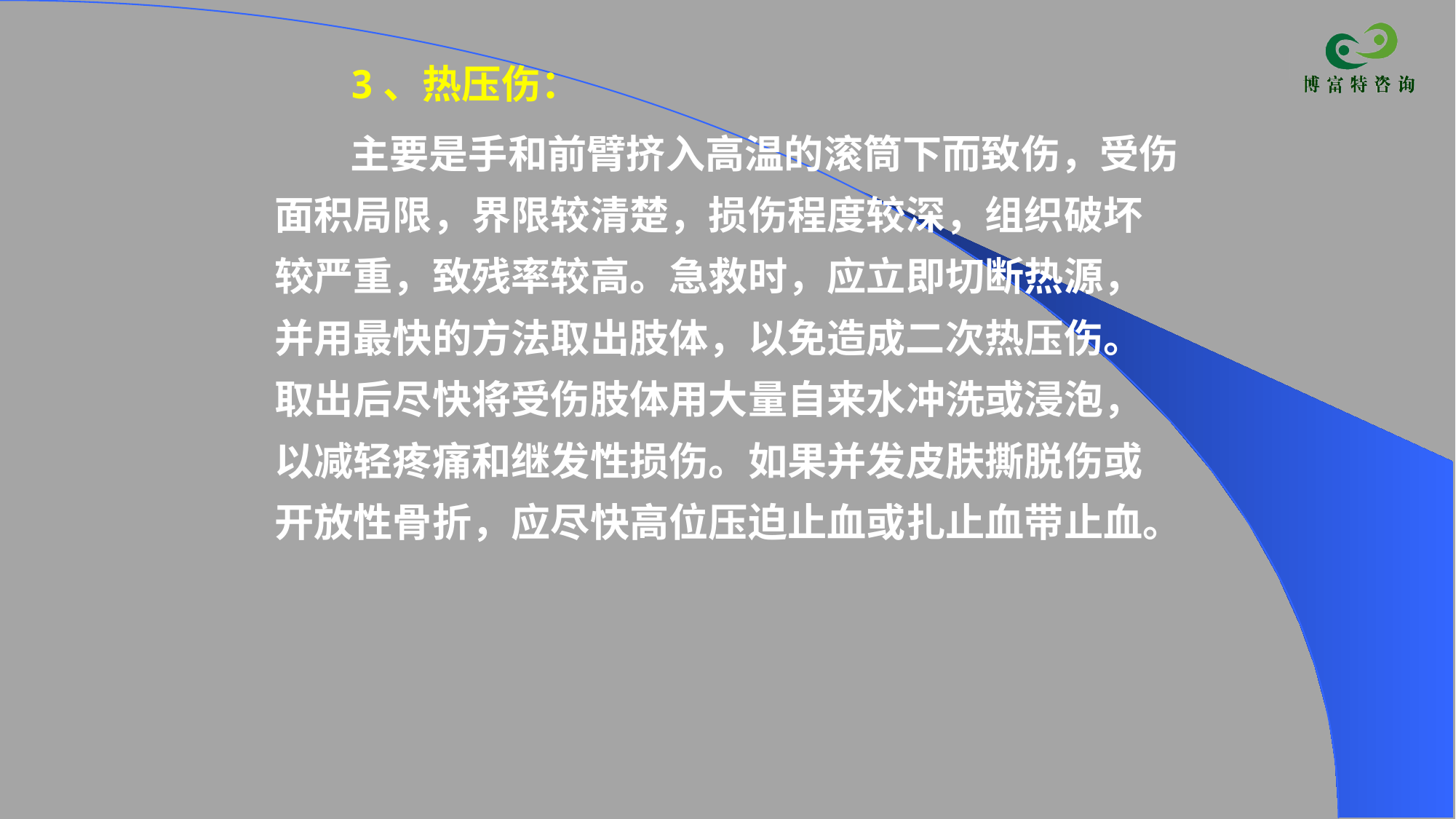

3、热压伤：
主要是手和前臂挤入高温的滚筒下而致伤，受伤面积局限，界限较清楚，损伤程度较深，组织破坏较严重，致残率较高。急救时，应立即切断热源，并用最快的方法取出肢体，以免造成二次热压伤。取出后尽快将受伤肢体用大量自来水冲洗或浸泡，以减轻疼痛和继发性损伤。如果并发皮肤撕脱伤或开放性骨折，应尽快高位压迫止血或扎止血带止血。